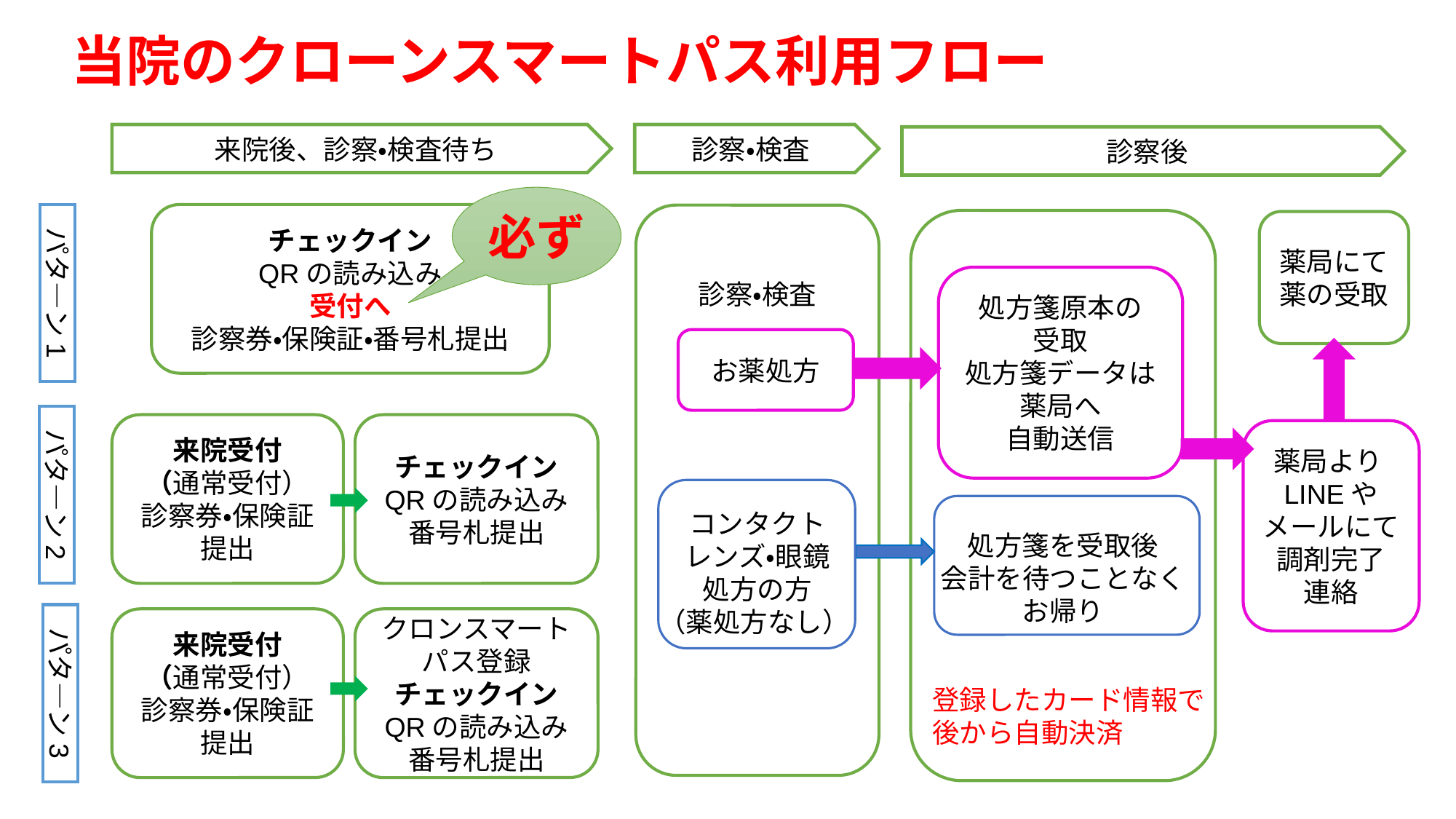

# 当院のクローンスマートパス利用フロー
来院後、診察・検査待ち
診察・検査
診察後
必ず
パタ―ン1
チェックイン
QRの読み込み
受付へ
診察券・保険証・番号札提出

診察・検査

コンタクト
レンズ・眼鏡
処方の方
（薬処方なし）

処方箋を受取後
会計を待つことなく
お帰り
薬局にて薬の受取
処方箋原本の
受取
処方箋データは薬局へ
自動送信
お薬処方

パタ―ン2
来院受付
（通常受付）
診察券・保険証提出
チェックイン
QRの読み込み
番号札提出
薬局よりLINEや
メールにて調剤完了
連絡

パタ―ン3
来院受付
（通常受付）
診察券・保険証提出
クロンスマートパス登録
チェックイン
QRの読み込み
番号札提出
登録したカード情報で後から自動決済